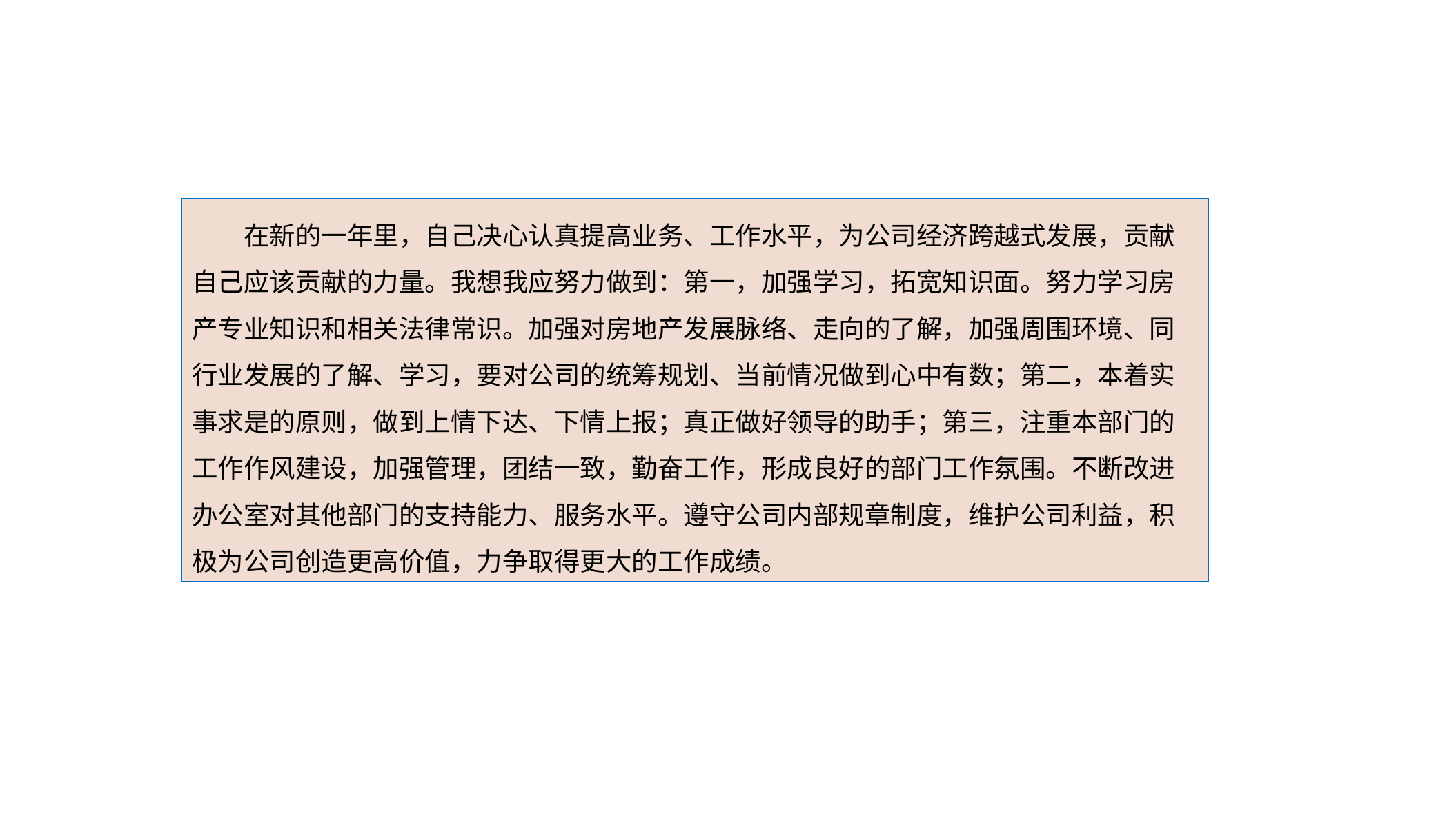

在新的一年里，自己决心认真提高业务、工作水平，为公司经济跨越式发展，贡献自己应该贡献的力量。我想我应努力做到：第一，加强学习，拓宽知识面。努力学习房产专业知识和相关法律常识。加强对房地产发展脉络、走向的了解，加强周围环境、同行业发展的了解、学习，要对公司的统筹规划、当前情况做到心中有数；第二，本着实事求是的原则，做到上情下达、下情上报；真正做好领导的助手；第三，注重本部门的工作作风建设，加强管理，团结一致，勤奋工作，形成良好的部门工作氛围。不断改进办公室对其他部门的支持能力、服务水平。遵守公司内部规章制度，维护公司利益，积极为公司创造更高价值，力争取得更大的工作成绩。